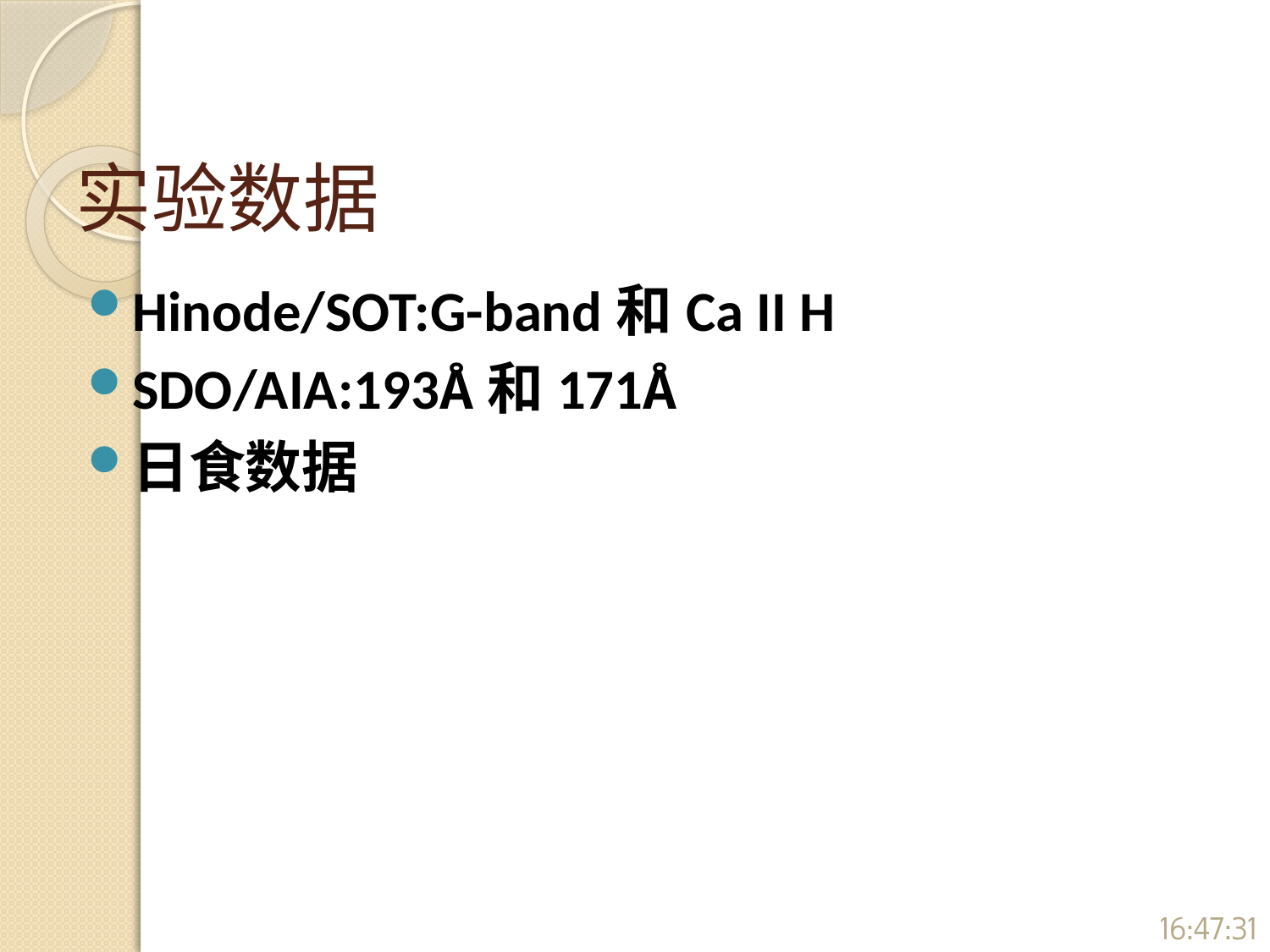

# 实验数据
Hinode/SOT:G-band和Ca II H
SDO/AIA:193Å和171Å
日食数据
16:47:31